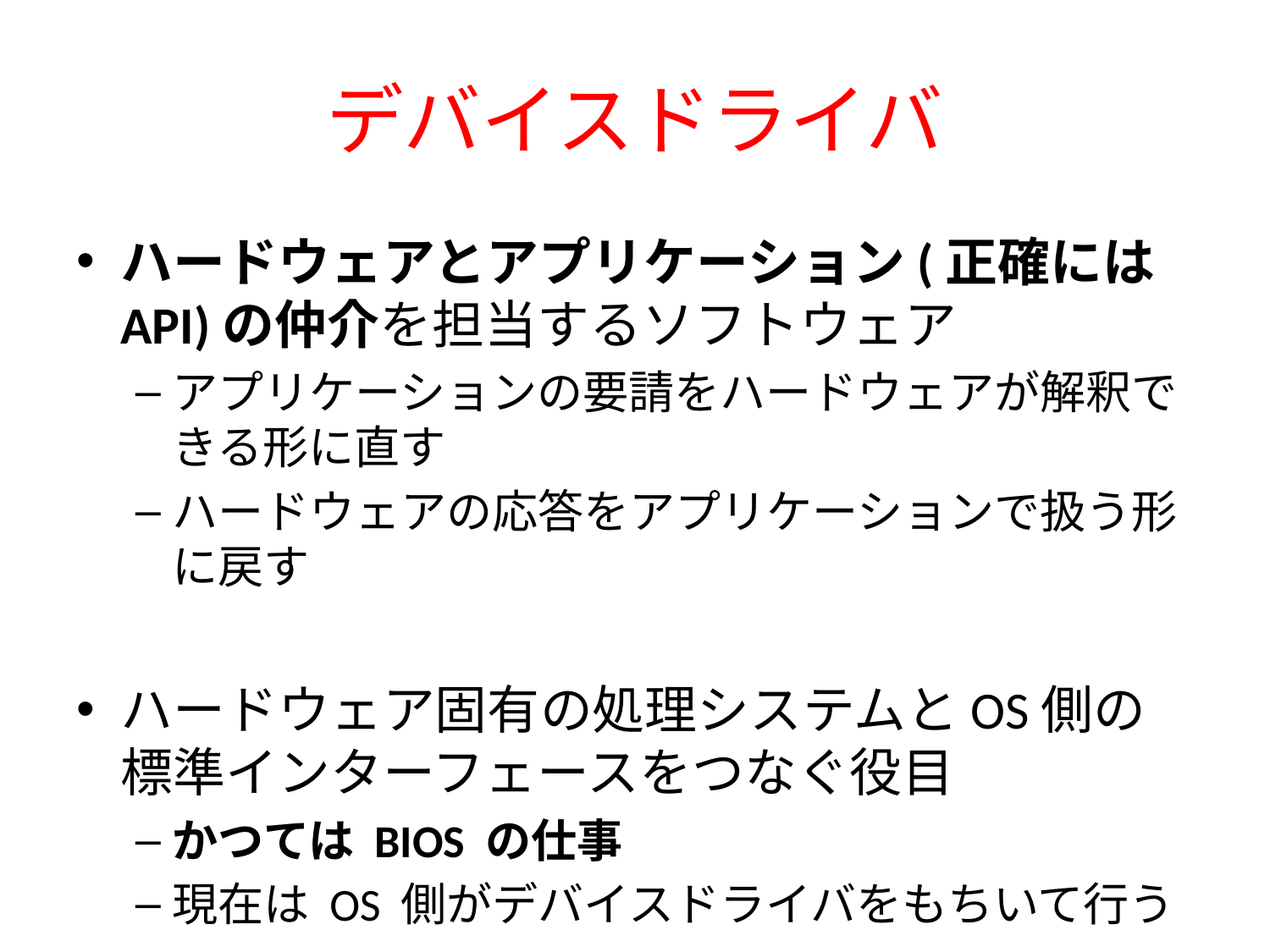

# デバイスドライバ
ハードウェアとアプリケーション(正確にはAPI)の仲介を担当するソフトウェア
アプリケーションの要請をハードウェアが解釈できる形に直す
ハードウェアの応答をアプリケーションで扱う形に戻す

ハードウェア固有の処理システムとOS側の標準インターフェースをつなぐ役目
かつては BIOS の仕事
現在は OS 側がデバイスドライバをもちいて行う